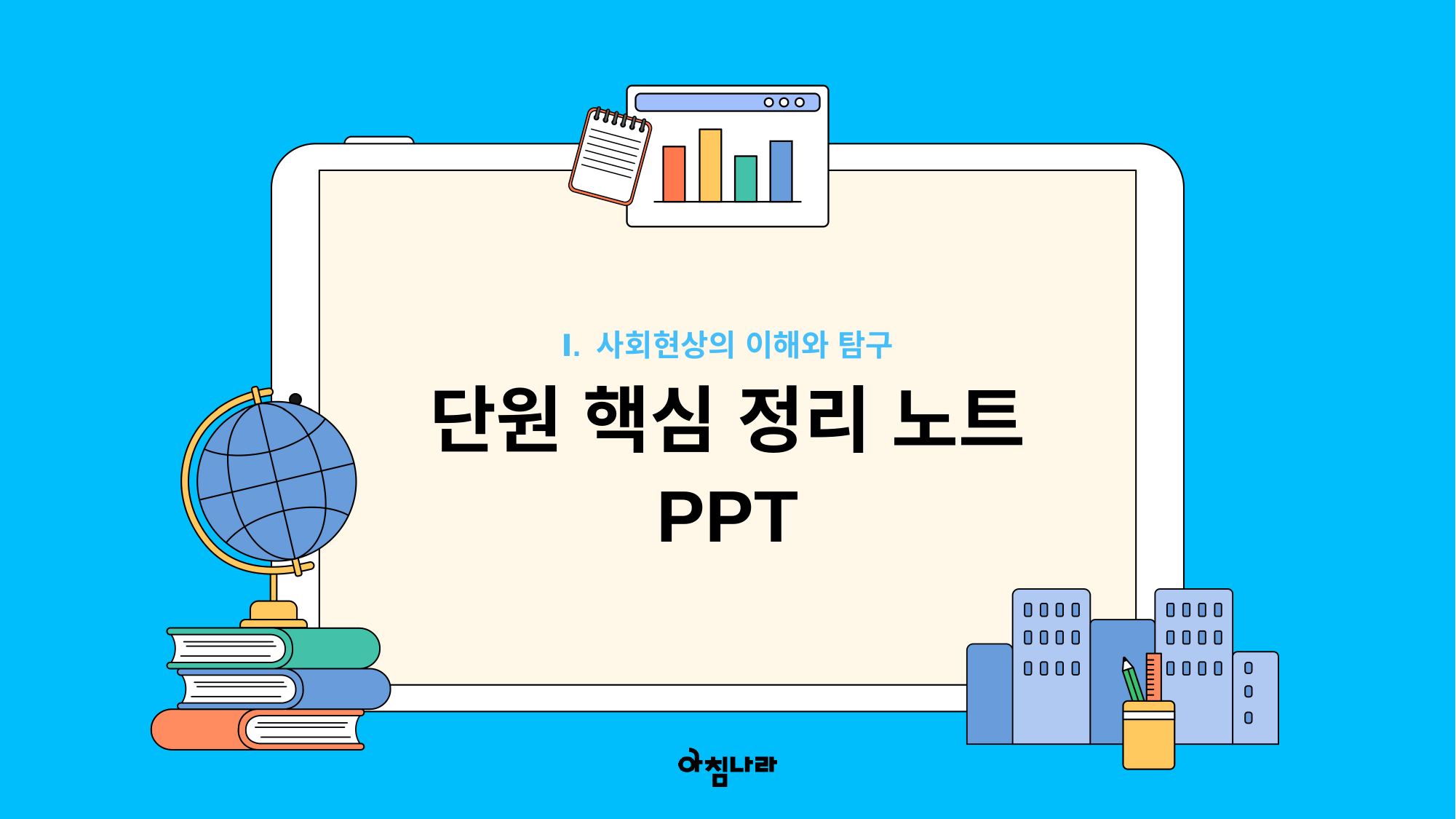

Ⅰ. 사회현상의 이해와 탐구
단원 핵심 정리 노트 PPT